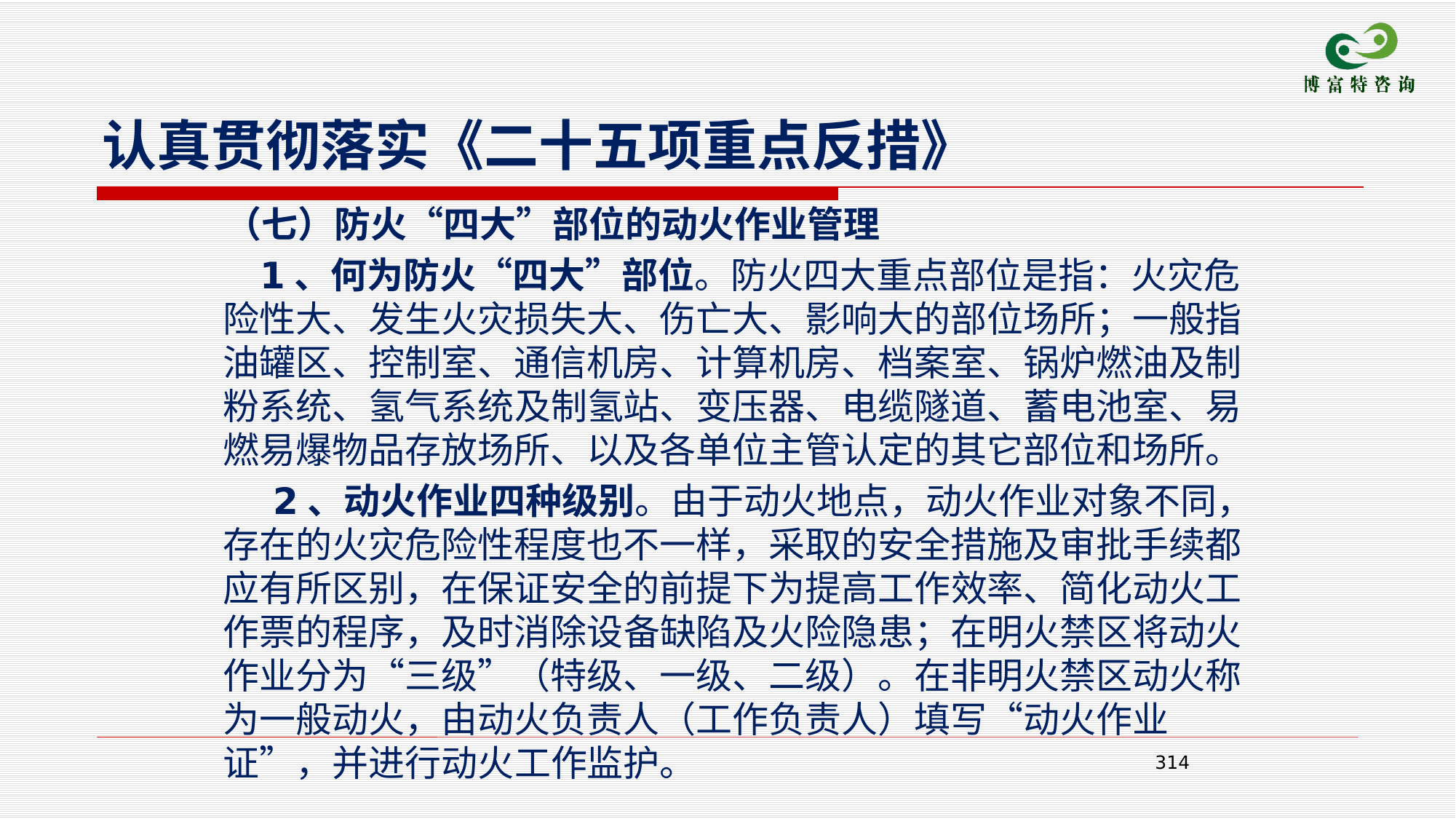

认真贯彻落实《二十五项重点反措》
      （七）防火“四大”部位的动火作业管理
        1、何为防火“四大”部位。防火四大重点部位是指：火灾危险性大、发生火灾损失大、伤亡大、影响大的部位场所；一般指油罐区、控制室、通信机房、计算机房、档案室、锅炉燃油及制粉系统、氢气系统及制氢站、变压器、电缆隧道、蓄电池室、易燃易爆物品存放场所、以及各单位主管认定的其它部位和场所。
         2、动火作业四种级别。由于动火地点，动火作业对象不同，存在的火灾危险性程度也不一样，采取的安全措施及审批手续都应有所区别，在保证安全的前提下为提高工作效率、简化动火工作票的程序，及时消除设备缺陷及火险隐患；在明火禁区将动火作业分为“三级”（特级、一级、二级）。在非明火禁区动火称为一般动火，由动火负责人（工作负责人）填写“动火作业证”，并进行动火工作监护。

314